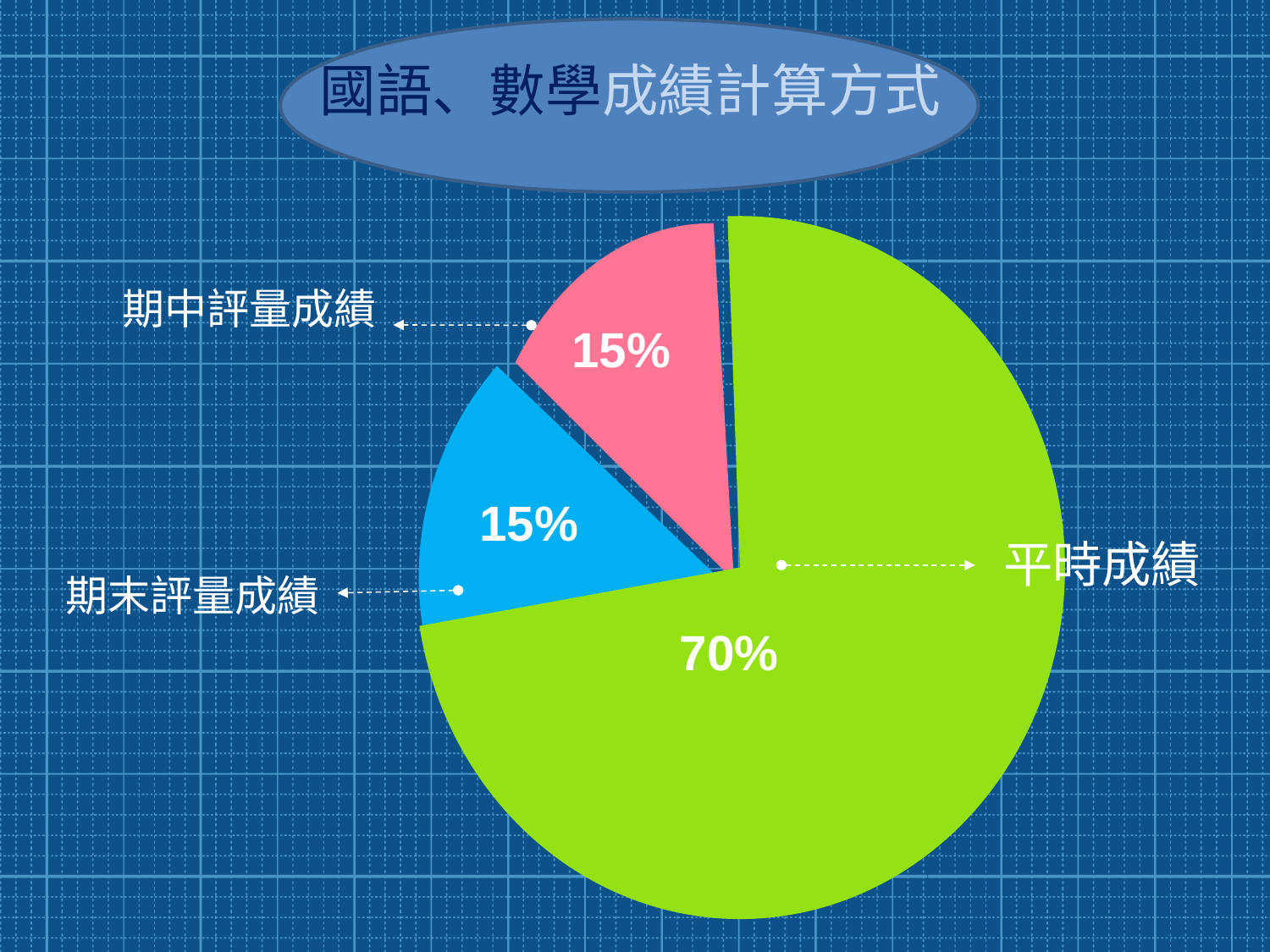

8%

國語、數學成績計算方式

期中評量成績
15%
15%
平時成績
期末評量成績
70%